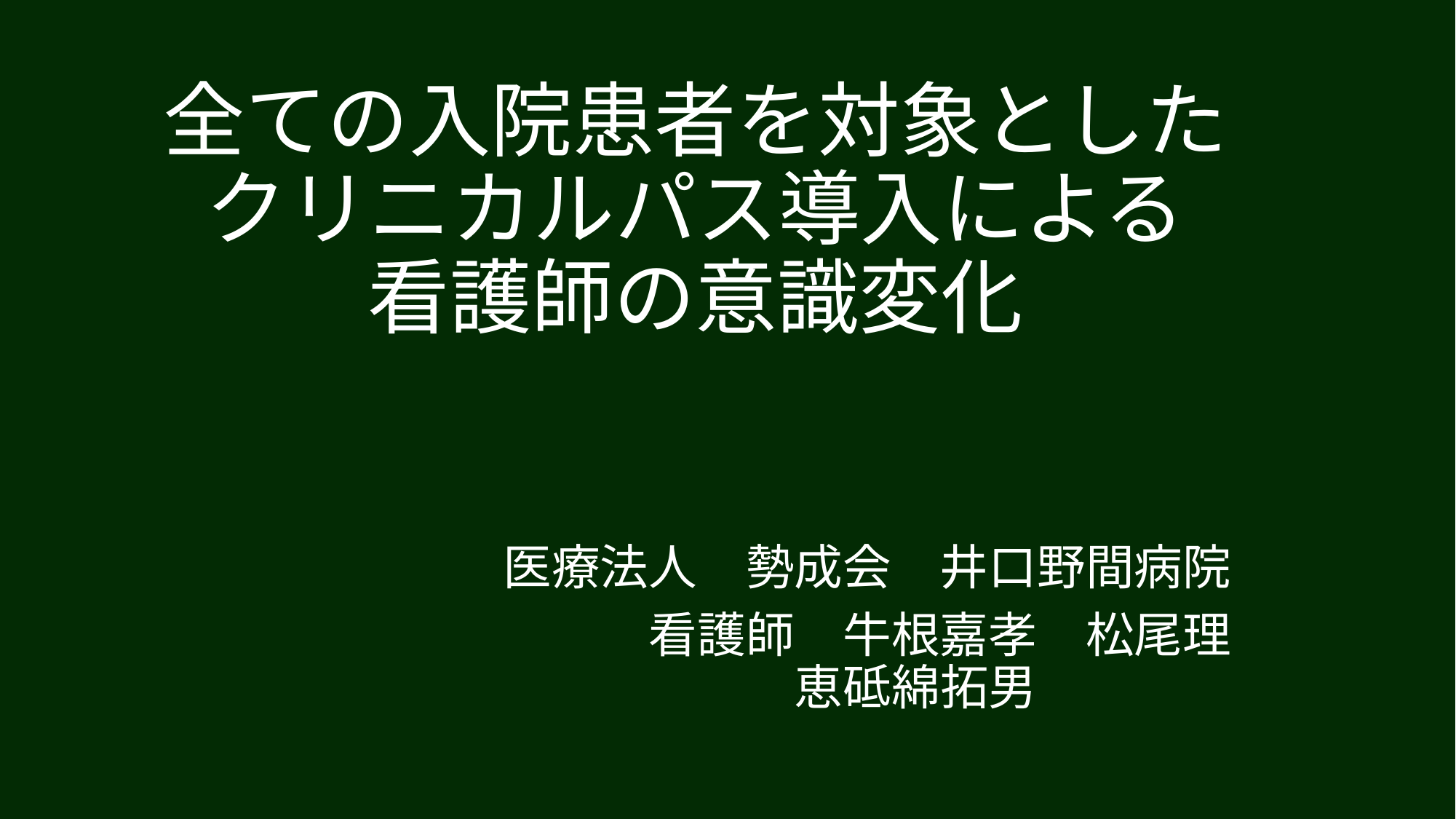

# 全ての入院患者を対象としたクリニカルパス導入による 看護師の意識変化
医療法人　勢成会　井口野間病院
                                          看護師　牛根嘉孝　松尾理恵砥綿拓男